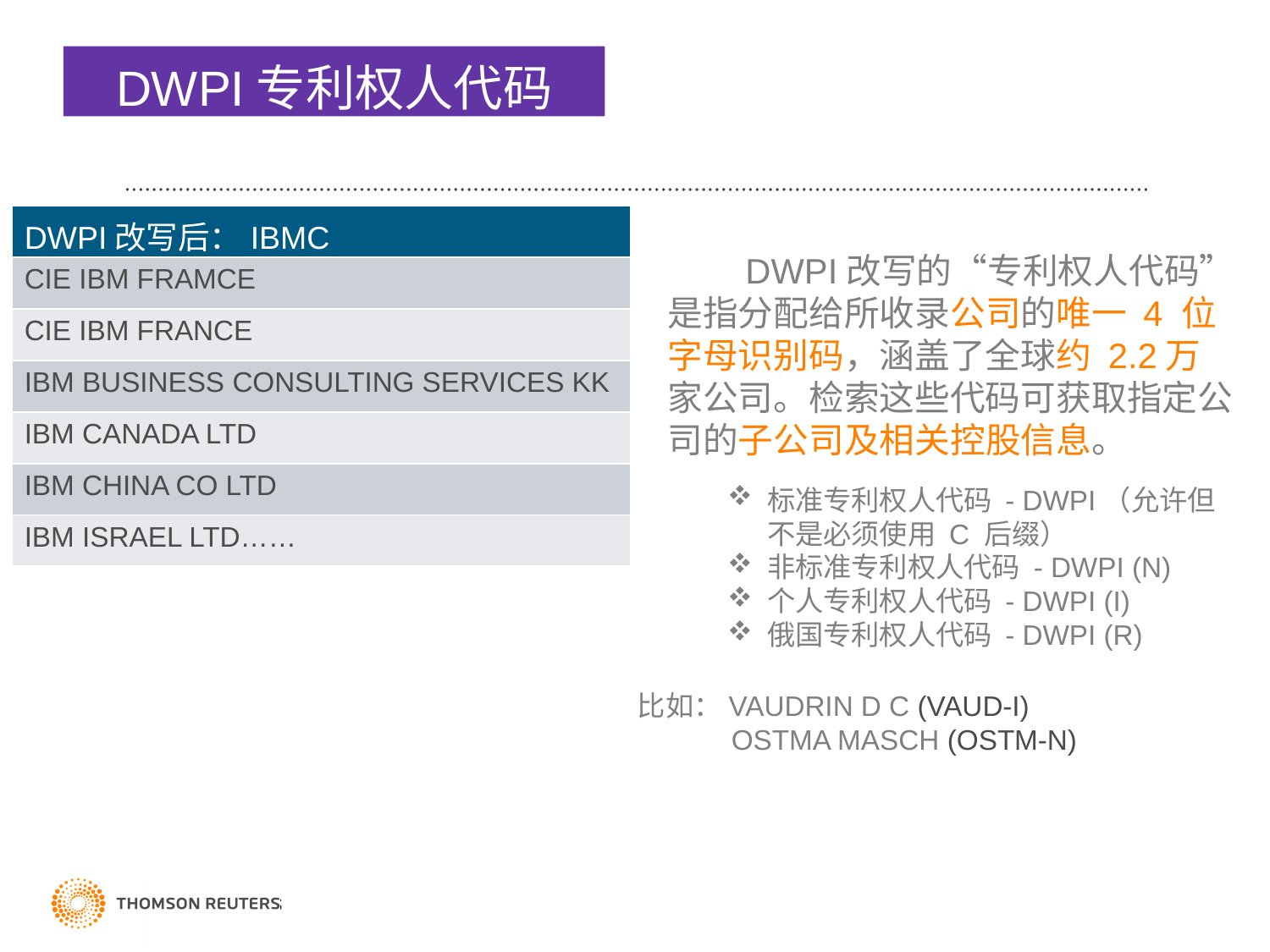

DWPI专利权人代码
| DWPI改写后：IBMC |
| --- |
| CIE IBM FRAMCE |
| CIE IBM FRANCE |
| IBM BUSINESS CONSULTING SERVICES KK |
| IBM CANADA LTD |
| IBM CHINA CO LTD |
| IBM ISRAEL LTD…… |
        DWPI改写的“专利权人代码”是指分配给所收录公司的唯一 4 位字母识别码，涵盖了全球约 2.2万 家公司。检索这些代码可获取指定公司的子公司及相关控股信息。
标准专利权人代码 - DWPI（允许但不是必须使用 C 后缀）
非标准专利权人代码 - DWPI (N)
个人专利权人代码 - DWPI (I)
俄国专利权人代码 - DWPI (R)
比如：VAUDRIN D C (VAUD-I)
            OSTMA MASCH (OSTM-N)